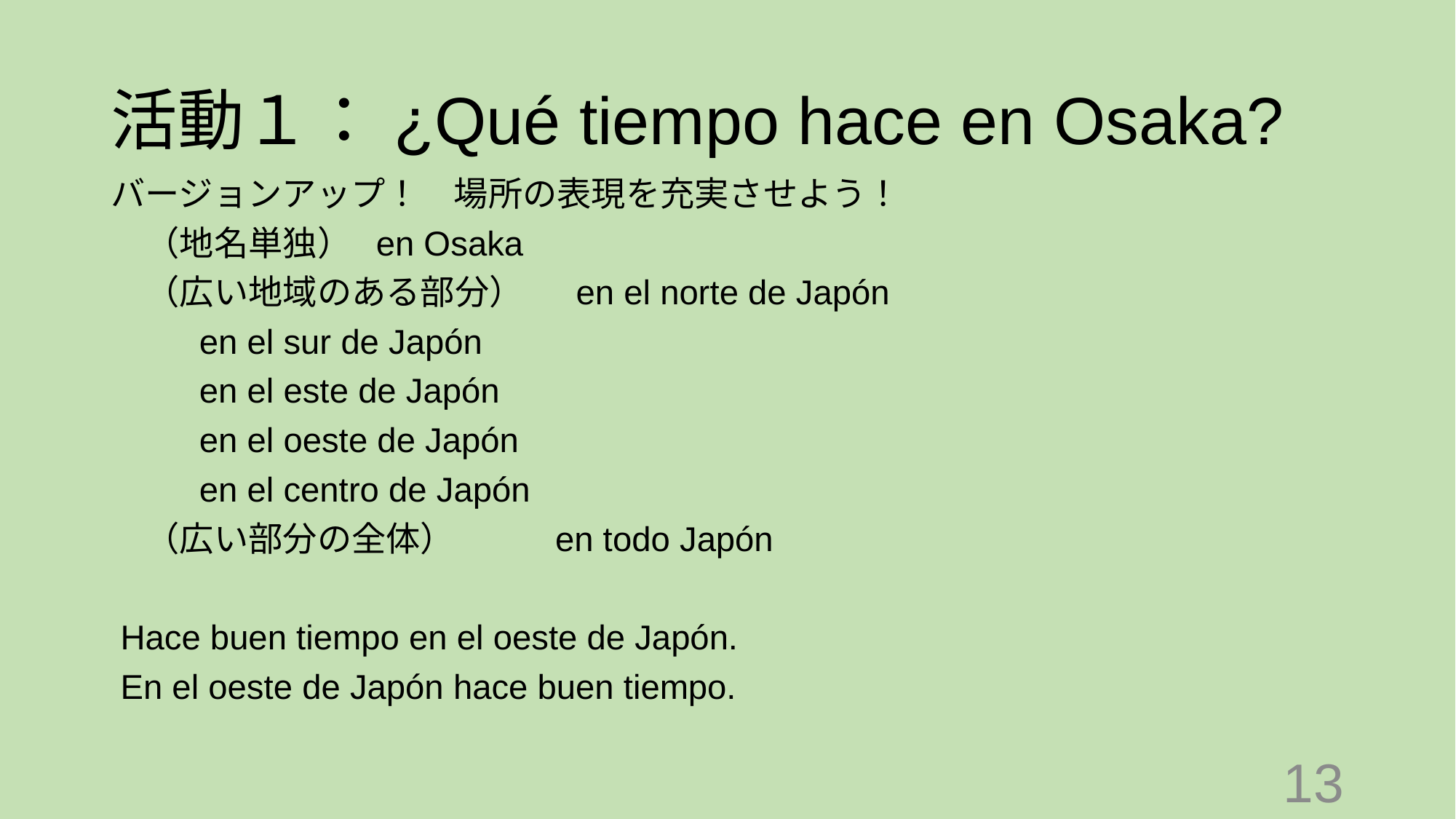

# 活動１：¿Qué tiempo hace en Osaka?
バージョンアップ！　場所の表現を充実させよう！
　（地名単独）			en Osaka
　（広い地域のある部分）      en el norte de Japón
					en el sur de Japón
					en el este de Japón
					en el oeste de Japón
					en el centro de Japón
　（広い部分の全体）	　　  en todo Japón

 Hace buen tiempo en el oeste de Japón.
 En el oeste de Japón hace buen tiempo.
13